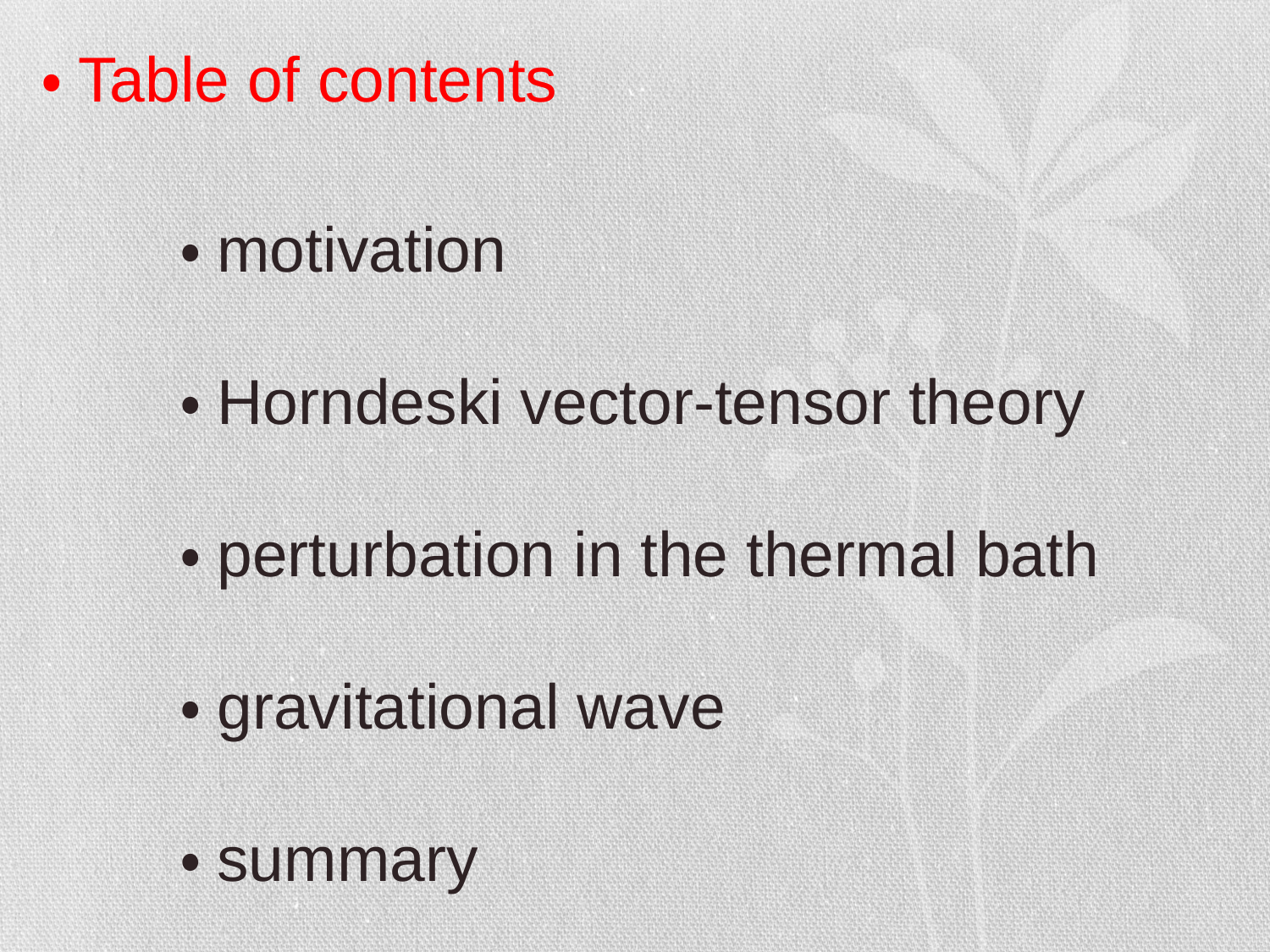

・Table of contents
・motivation

・Horndeski vector-tensor theory

・perturbation in the thermal bath

・gravitational wave

・summary